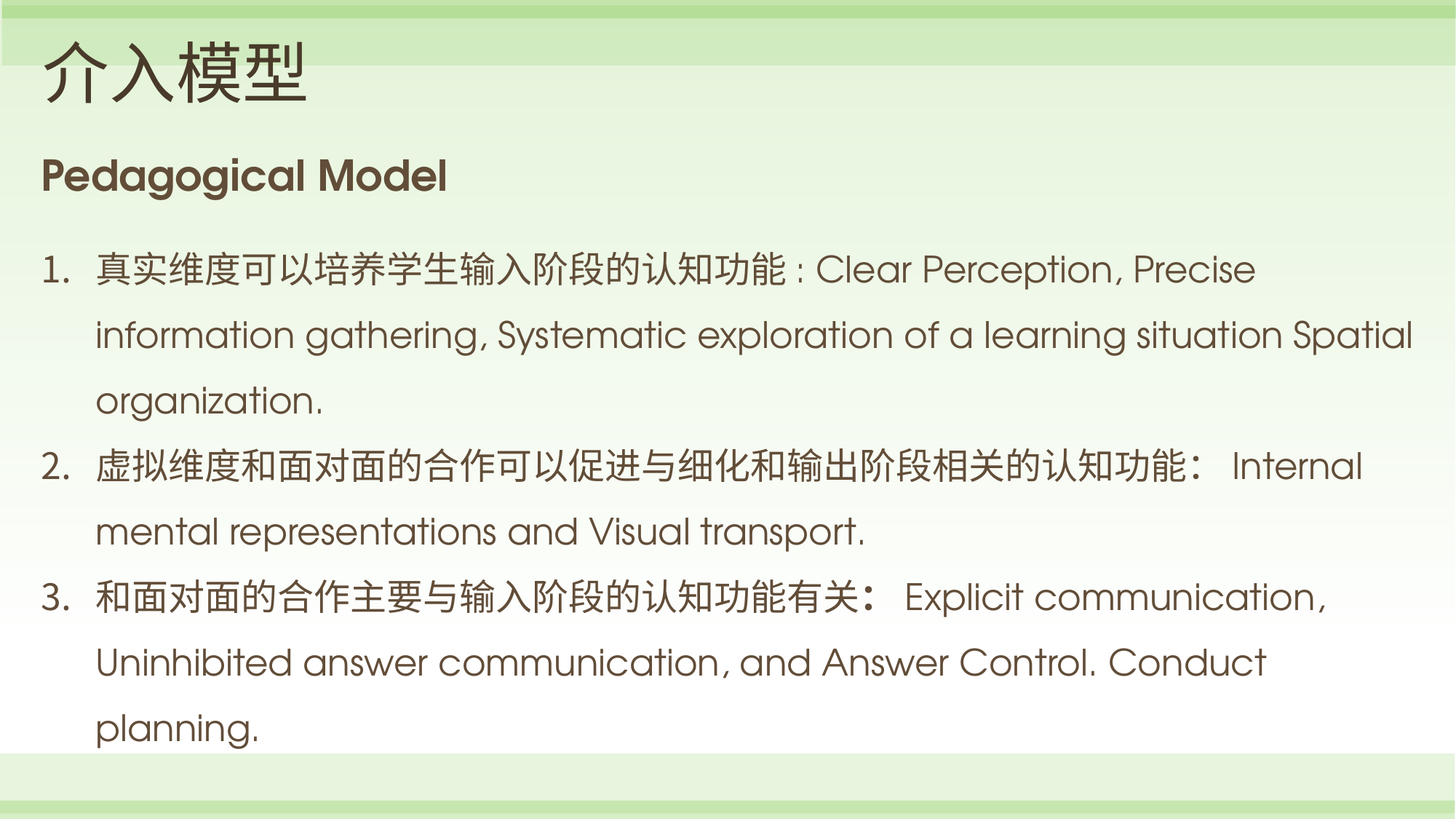

# 介入模型
Pedagogical Model
真实维度可以培养学生输入阶段的认知功能: Clear Perception, Precise information gathering, Systematic exploration of a learning situation Spatial organization.
虚拟维度和面对面的合作可以促进与细化和输出阶段相关的认知功能：Internal mental representations and Visual transport.
和面对面的合作主要与输入阶段的认知功能有关：Explicit communication,  Uninhibited answer communication, and Answer Control. Conduct planning.